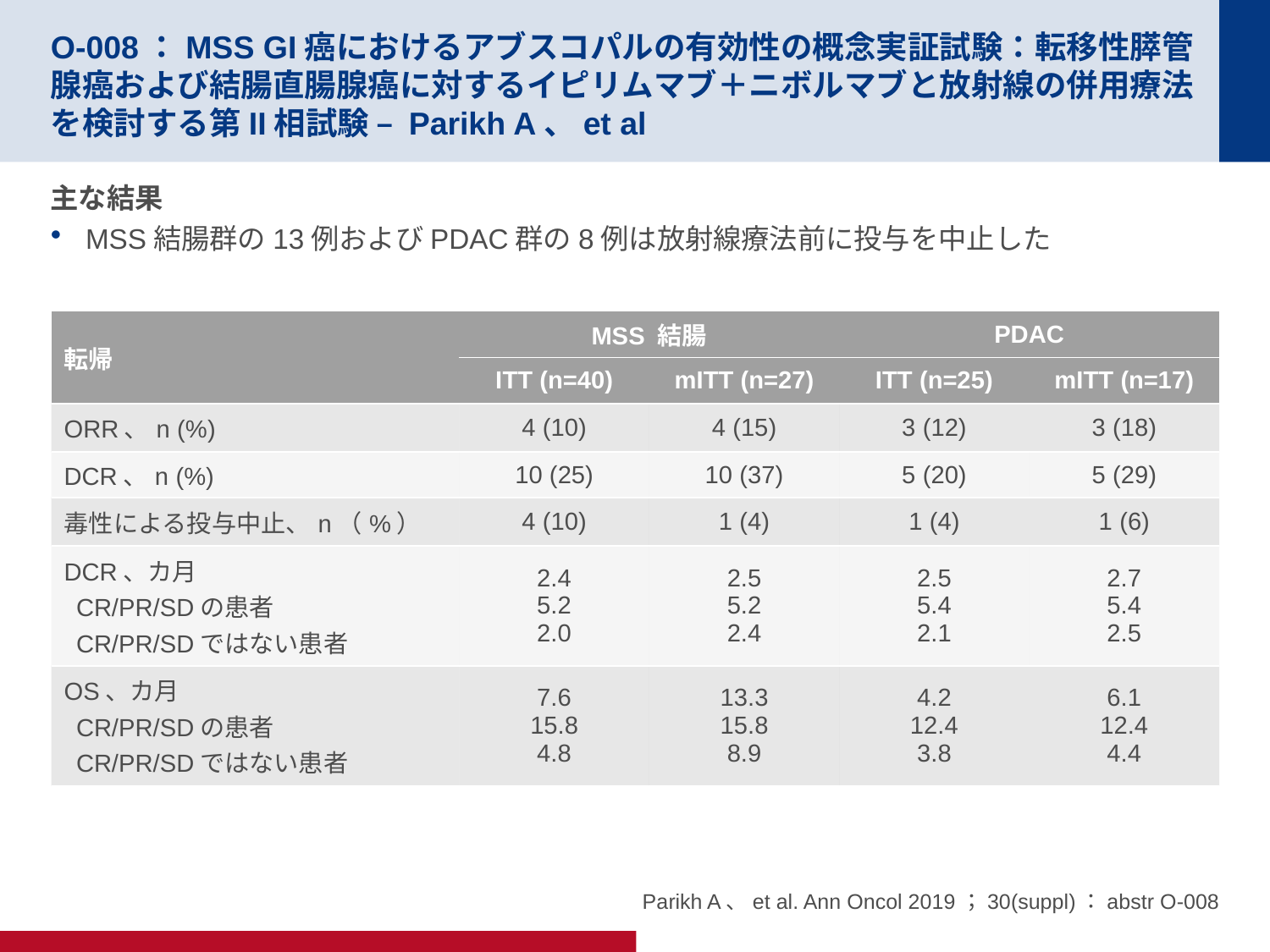

# O-008：MSS GI癌におけるアブスコパルの有効性の概念実証試験：転移性膵管腺癌および結腸直腸腺癌に対するイピリムマブ＋ニボルマブと放射線の併用療法を検討する第II相試験 – Parikh A、et al
主な結果
MSS結腸群の13例およびPDAC群の8例は放射線療法前に投与を中止した
| 転帰 | MSS 結腸 |  | PDAC |  |
| --- | --- | --- | --- | --- |
|  | ITT (n=40) | mITT (n=27) | ITT (n=25) | mITT (n=17) |
| ORR、n (%) | 4 (10) | 4 (15) | 3 (12) | 3 (18) |
| DCR、n (%) | 10 (25) | 10 (37) | 5 (20) | 5 (29) |
| 毒性による投与中止、n（%） | 4 (10) | 1 (4) | 1 (4) | 1 (6) |
| DCR、カ月 CR/PR/SDの患者 CR/PR/SDではない患者 | 2.4 5.2 2.0 | 2.5 5.2 2.4 | 2.5 5.4 2.1 | 2.7 5.4 2.5 |
| OS、カ月 CR/PR/SDの患者 CR/PR/SDではない患者 | 7.6 15.8 4.8 | 13.3 15.8 8.9 | 4.2 12.4 3.8 | 6.1 12.4 4.4 |
Parikh A、et al. Ann Oncol 2019；30(suppl)：abstr O-008